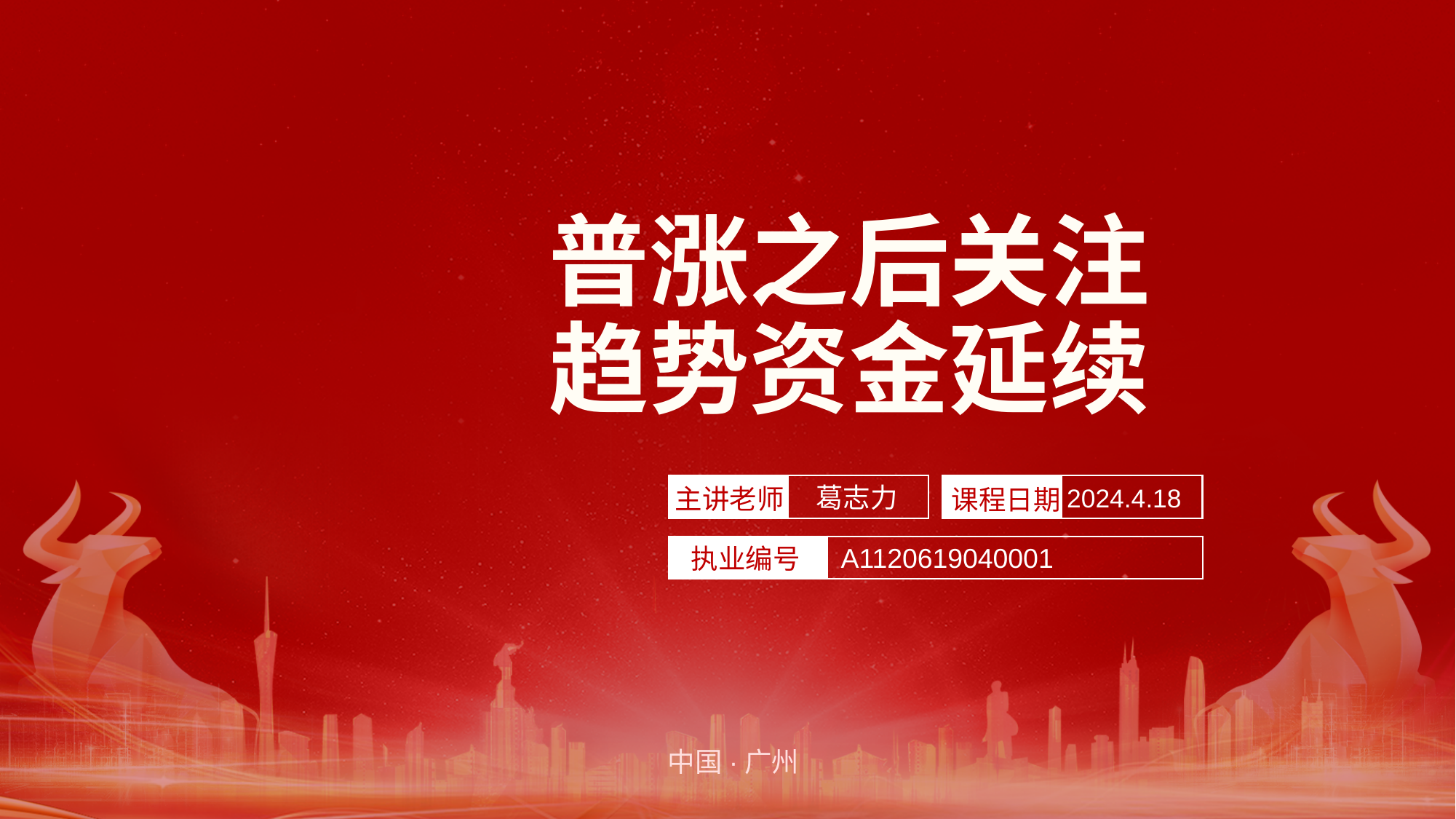

普涨之后关注
趋势资金延续
葛志力

2024.4.18
课程日期
主讲老师
A1120619040001

执业编号
中国·广州